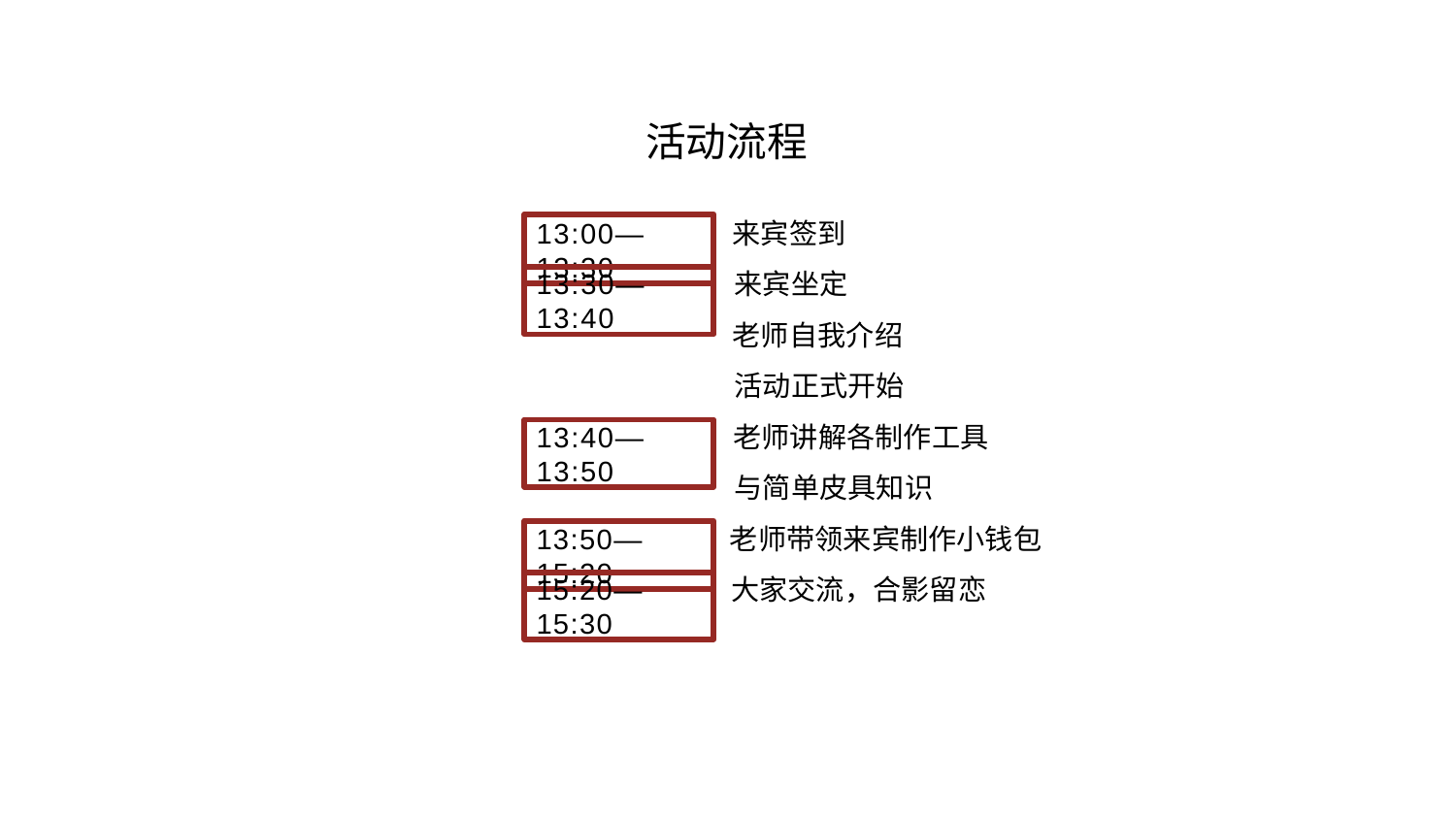

# 活动流程
来宾签到 来宾坐定
老师自我介绍 活动正式开始
老师讲解各制作工具 与简单皮具知识
老师带领来宾制作小钱包 大家交流，合影留恋
13:00—13:30
13:30—13:40
13:40—13:50
13:50—15:20
15:20—15:30